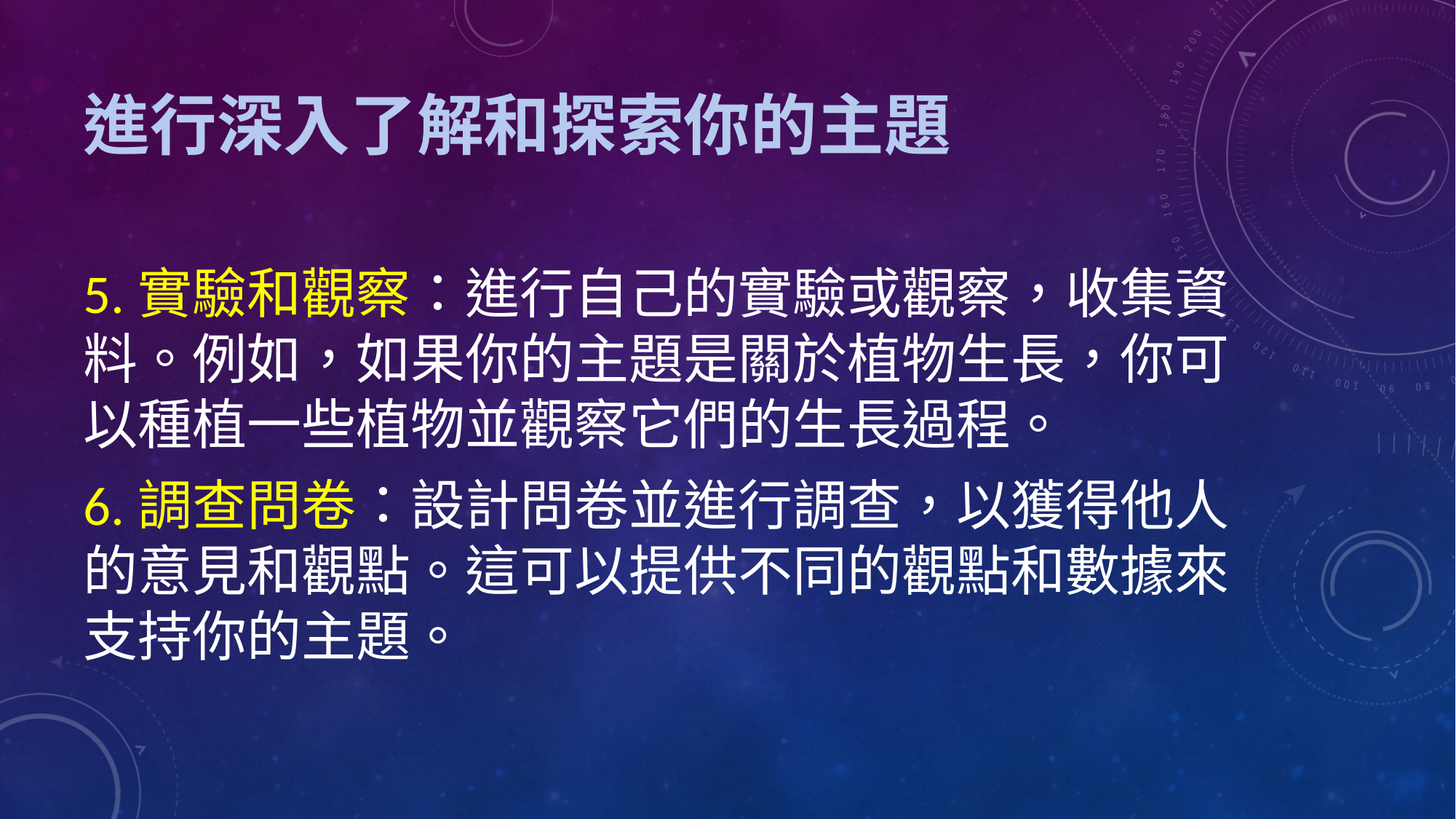

# 進行深入了解和探索你的主題
5.實驗和觀察：進行自己的實驗或觀察，收集資料。例如，如果你的主題是關於植物生長，你可以種植一些植物並觀察它們的生長過程。
6.調查問卷：設計問卷並進行調查，以獲得他人的意見和觀點。這可以提供不同的觀點和數據來支持你的主題。